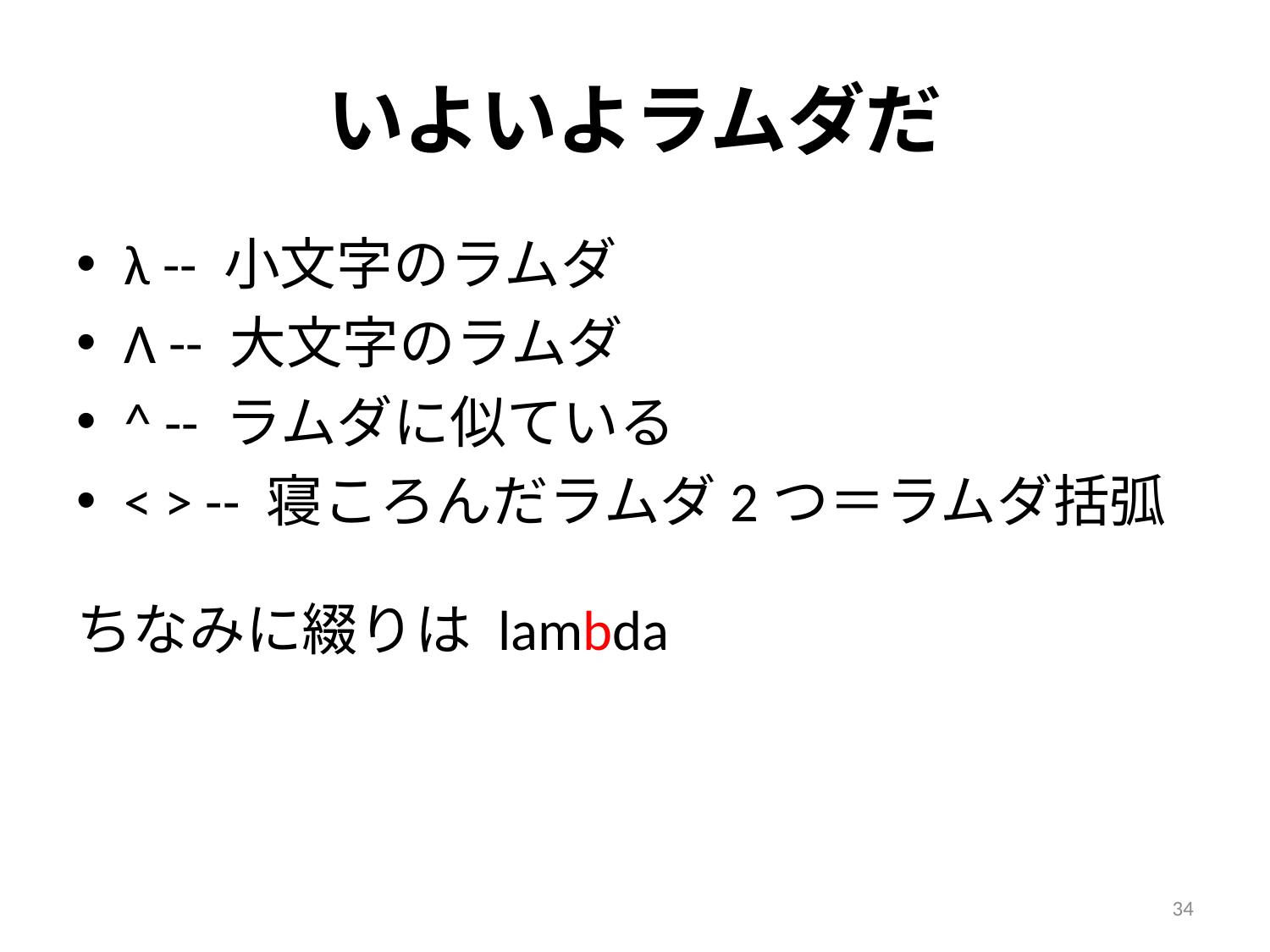

# いよいよラムダだ
λ -- 小文字のラムダ
Λ -- 大文字のラムダ
^ -- ラムダに似ている
< > -- 寝ころんだラムダ2つ＝ラムダ括弧

ちなみに綴りは lambda
34